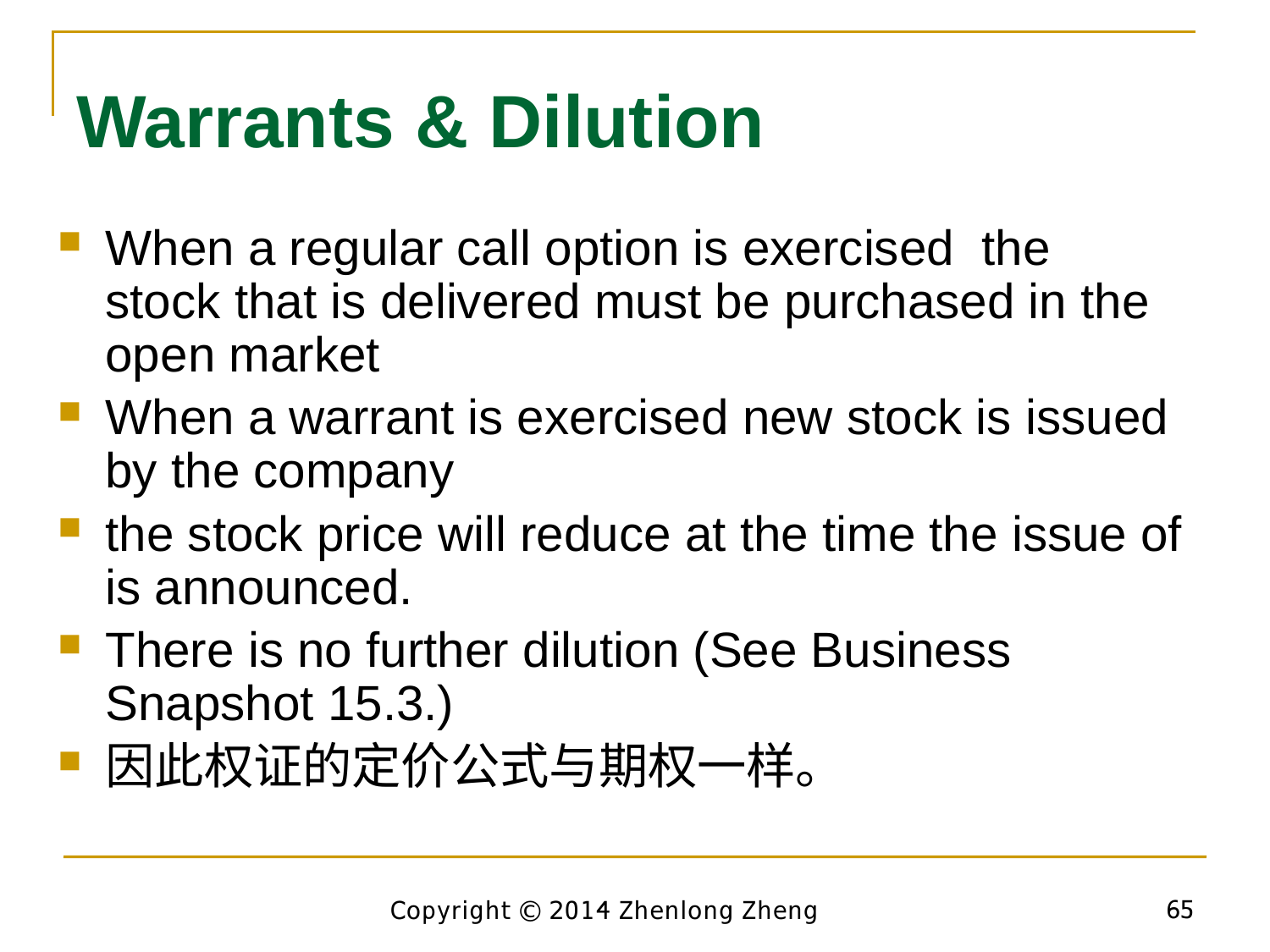

# Warrants & Dilution
When a regular call option is exercised  the 	stock that is delivered must be purchased in the open market
When a warrant is exercised new stock is issued by the company
the stock price will reduce at the time the issue of is announced.
There is no further dilution (See Business Snapshot 15.3.)
因此权证的定价公式与期权一样。
65
Copyright © 2014 Zhenlong Zheng